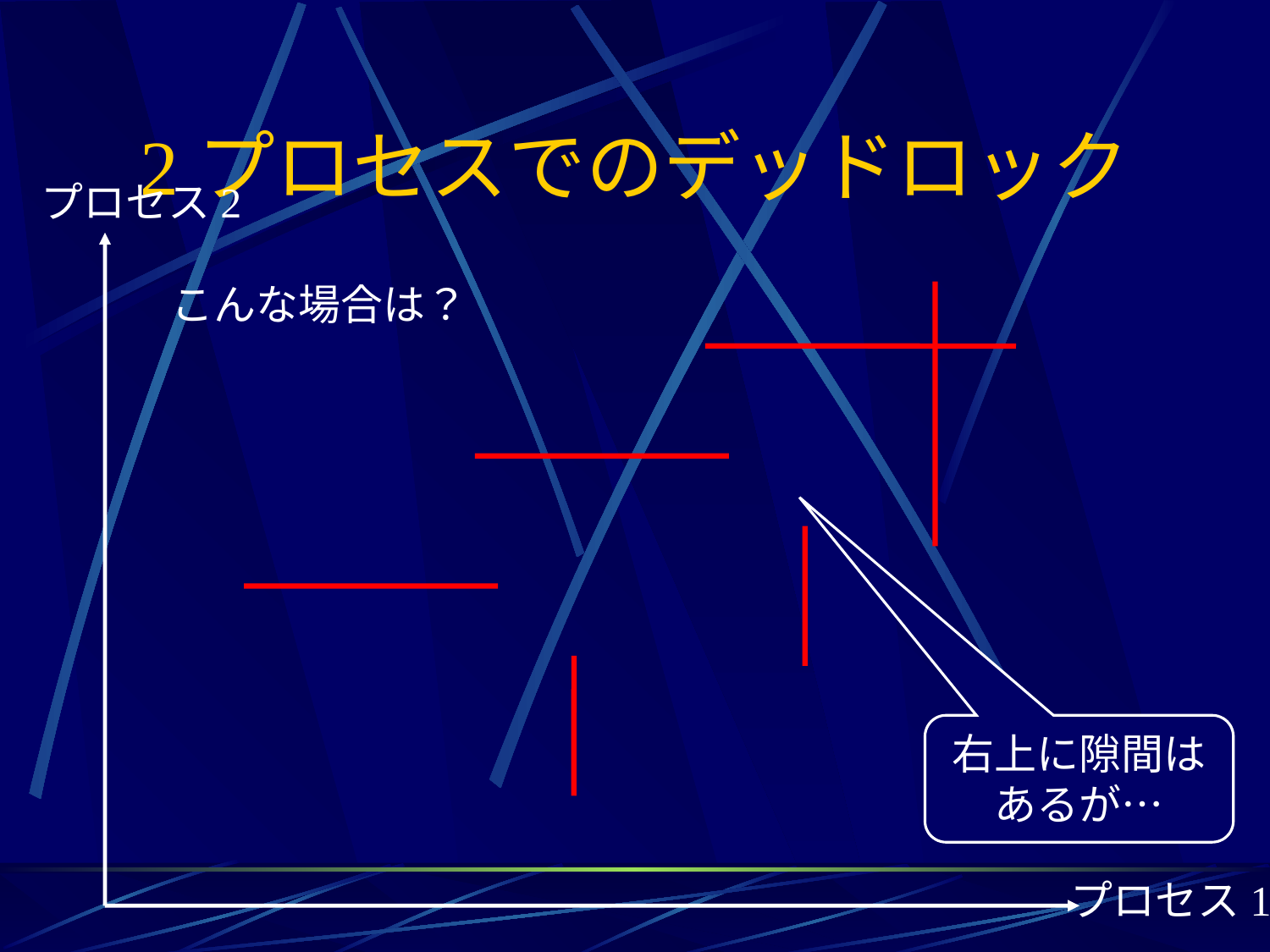

# 2プロセスでのデッドロック
プロセス2

こんな場合は？

右上に隙間は
あるが…
プロセス1